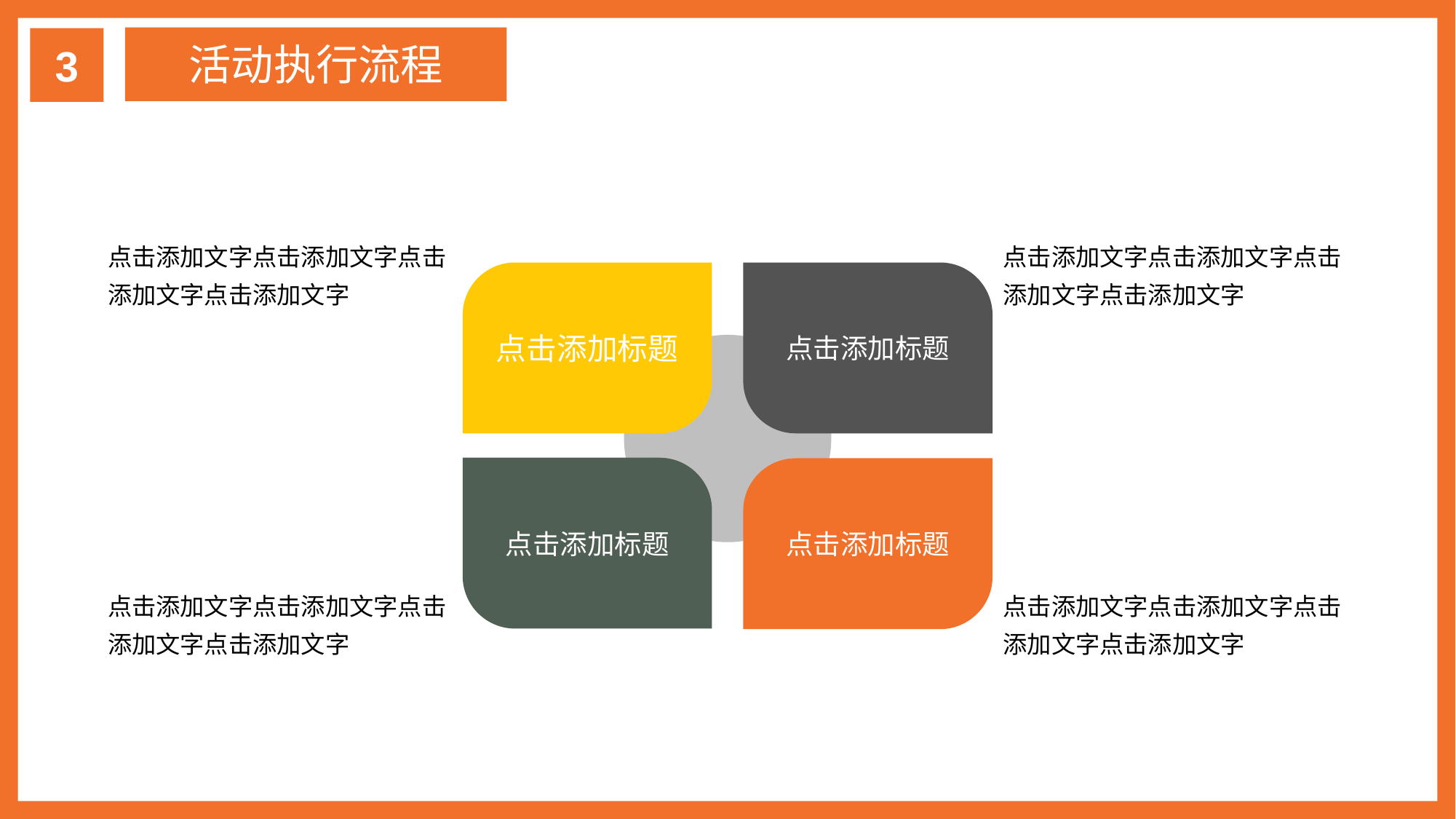

3
活动执行流程
点击添加文字点击添加文字点击添加文字点击添加文字
点击添加文字点击添加文字点击添加文字点击添加文字
点击添加标题
点击添加标题

点击添加标题
点击添加标题
点击添加文字点击添加文字点击添加文字点击添加文字
点击添加文字点击添加文字点击添加文字点击添加文字